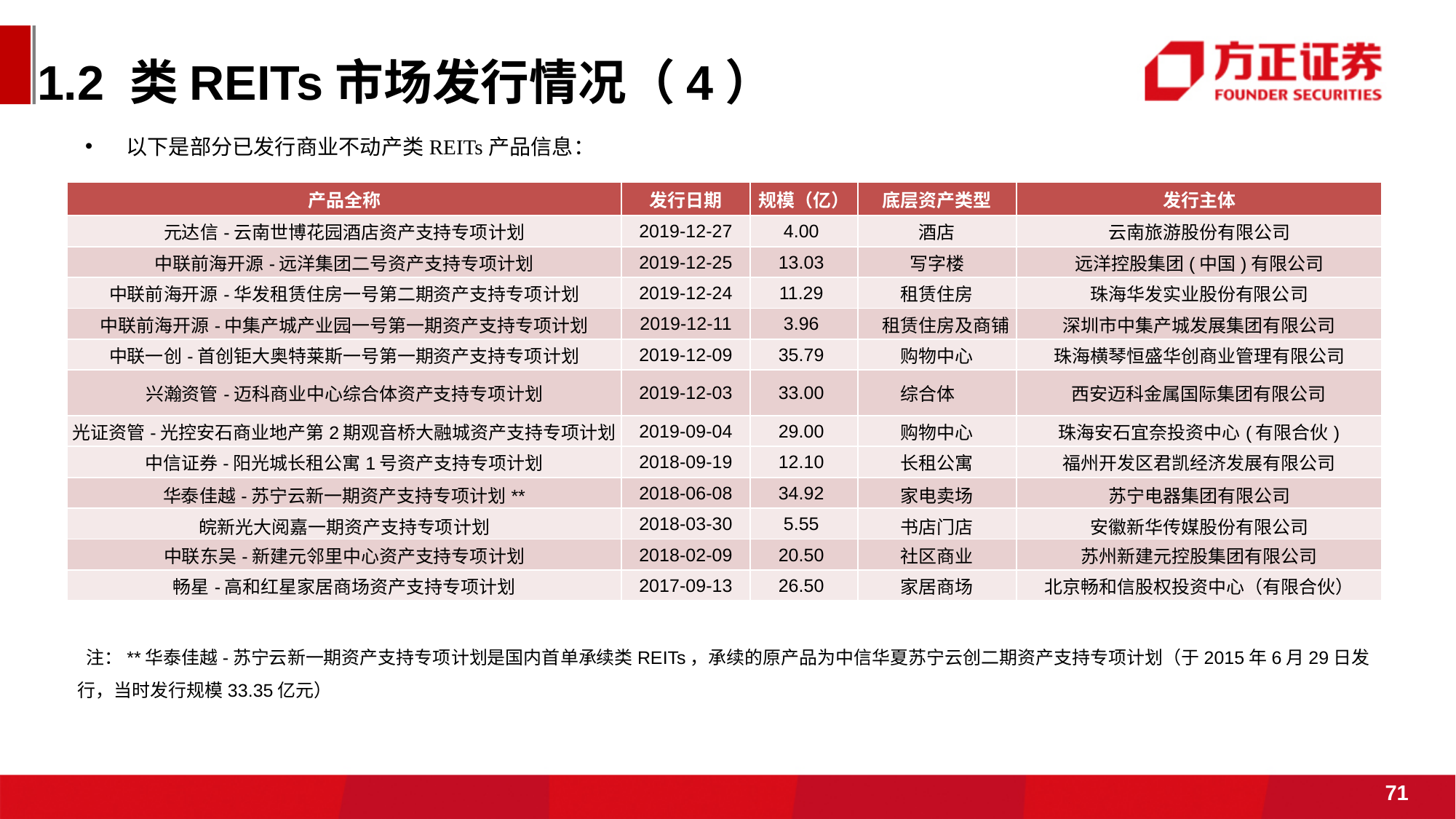

1.2 类REITs市场发行情况（4）
以下是部分已发行商业不动产类REITs产品信息：
| 产品全称 | 发行日期 | 规模（亿） | 底层资产类型 | 发行主体 |
| --- | --- | --- | --- | --- |
| 元达信-云南世博花园酒店资产支持专项计划 | 2019-12-27 | 4.00 | 酒店 | 云南旅游股份有限公司 |
| 中联前海开源-远洋集团二号资产支持专项计划 | 2019-12-25 | 13.03 | 写字楼 | 远洋控股集团(中国)有限公司 |
| 中联前海开源-华发租赁住房一号第二期资产支持专项计划 | 2019-12-24 | 11.29 | 租赁住房 | 珠海华发实业股份有限公司 |
| 中联前海开源-中集产城产业园一号第一期资产支持专项计划 | 2019-12-11 | 3.96 | 租赁住房及商铺 | 深圳市中集产城发展集团有限公司 |
| 中联一创-首创钜大奥特莱斯一号第一期资产支持专项计划 | 2019-12-09 | 35.79 | 购物中心 | 珠海横琴恒盛华创商业管理有限公司 |
| 兴瀚资管-迈科商业中心综合体资产支持专项计划 | 2019-12-03 | 33.00 | 综合体 | 西安迈科金属国际集团有限公司 |
| 光证资管-光控安石商业地产第2期观音桥大融城资产支持专项计划 | 2019-09-04 | 29.00 | 购物中心 | 珠海安石宜奈投资中心(有限合伙) |
| 中信证券-阳光城长租公寓1号资产支持专项计划 | 2018-09-19 | 12.10 | 长租公寓 | 福州开发区君凯经济发展有限公司 |
| 华泰佳越-苏宁云新一期资产支持专项计划\*\* | 2018-06-08 | 34.92 | 家电卖场 | 苏宁电器集团有限公司 |
| 皖新光大阅嘉一期资产支持专项计划 | 2018-03-30 | 5.55 | 书店门店 | 安徽新华传媒股份有限公司 |
| 中联东吴-新建元邻里中心资产支持专项计划 | 2018-02-09 | 20.50 | 社区商业 | 苏州新建元控股集团有限公司 |
| 畅星-高和红星家居商场资产支持专项计划 | 2017-09-13 | 26.50 | 家居商场 | 北京畅和信股权投资中心（有限合伙） |
 注：**华泰佳越-苏宁云新一期资产支持专项计划是国内首单承续类REITs，承续的原产品为中信华夏苏宁云创二期资产支持专项计划（于2015年6月29日发行，当时发行规模33.35亿元）
71